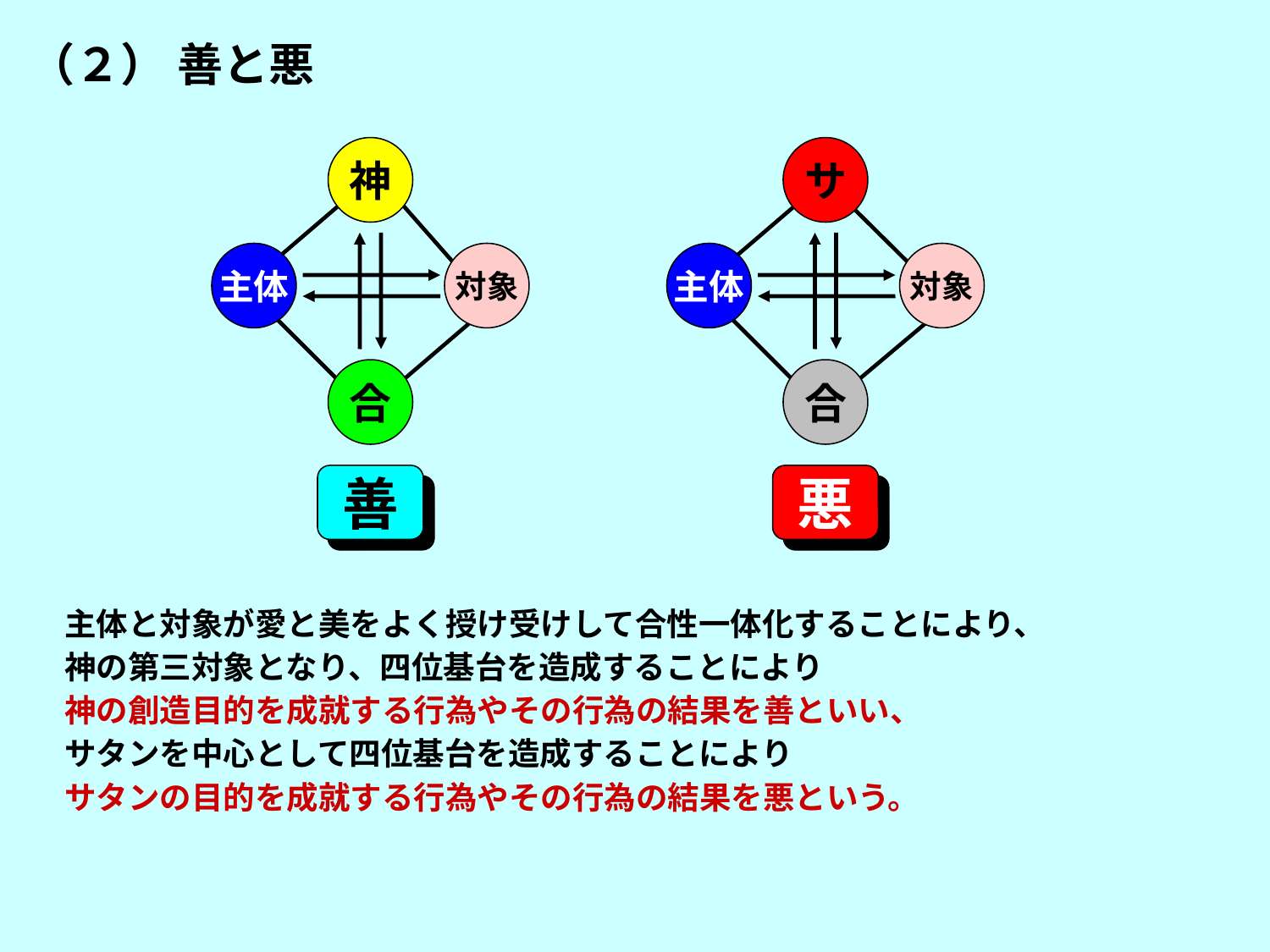

（２） 善と悪
神
サ

主体
対象
主体
対象

合
合
善
悪
主体と対象が愛と美をよく授け受けして合性一体化することにより、
神の第三対象となり、四位基台を造成することにより
神の創造目的を成就する行為やその行為の結果を善といい、
サタンを中心として四位基台を造成することにより
サタンの目的を成就する行為やその行為の結果を悪という。